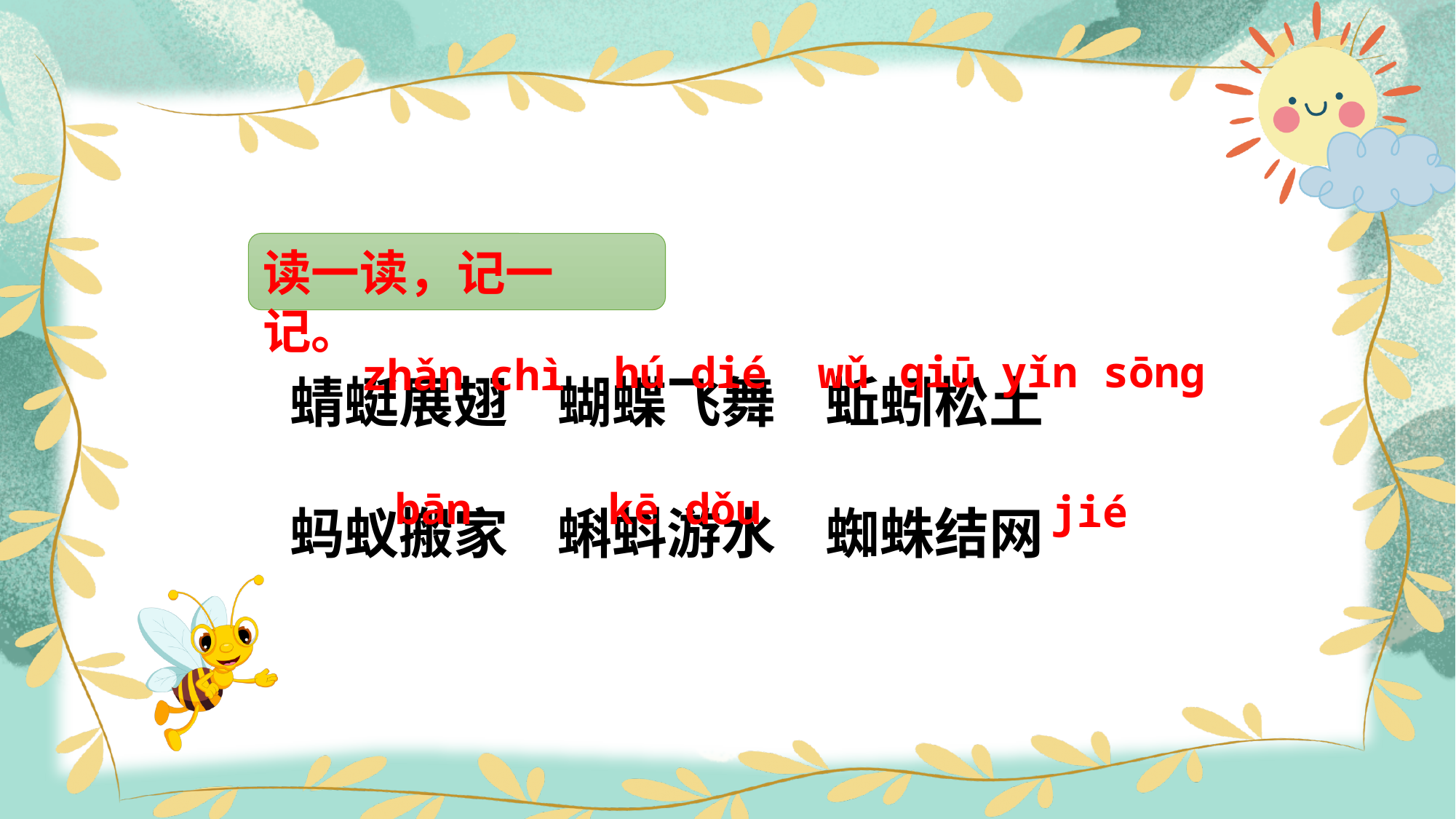

读一读，记一记。

蜻蜓展翅    蝴蝶飞舞    蚯蚓松土
蚂蚁搬家    蝌蚪游水    蜘蛛结网
qiū yǐn sōnɡ
hú dié  wǔ
zhǎn chì
bān
kē dǒu
jié